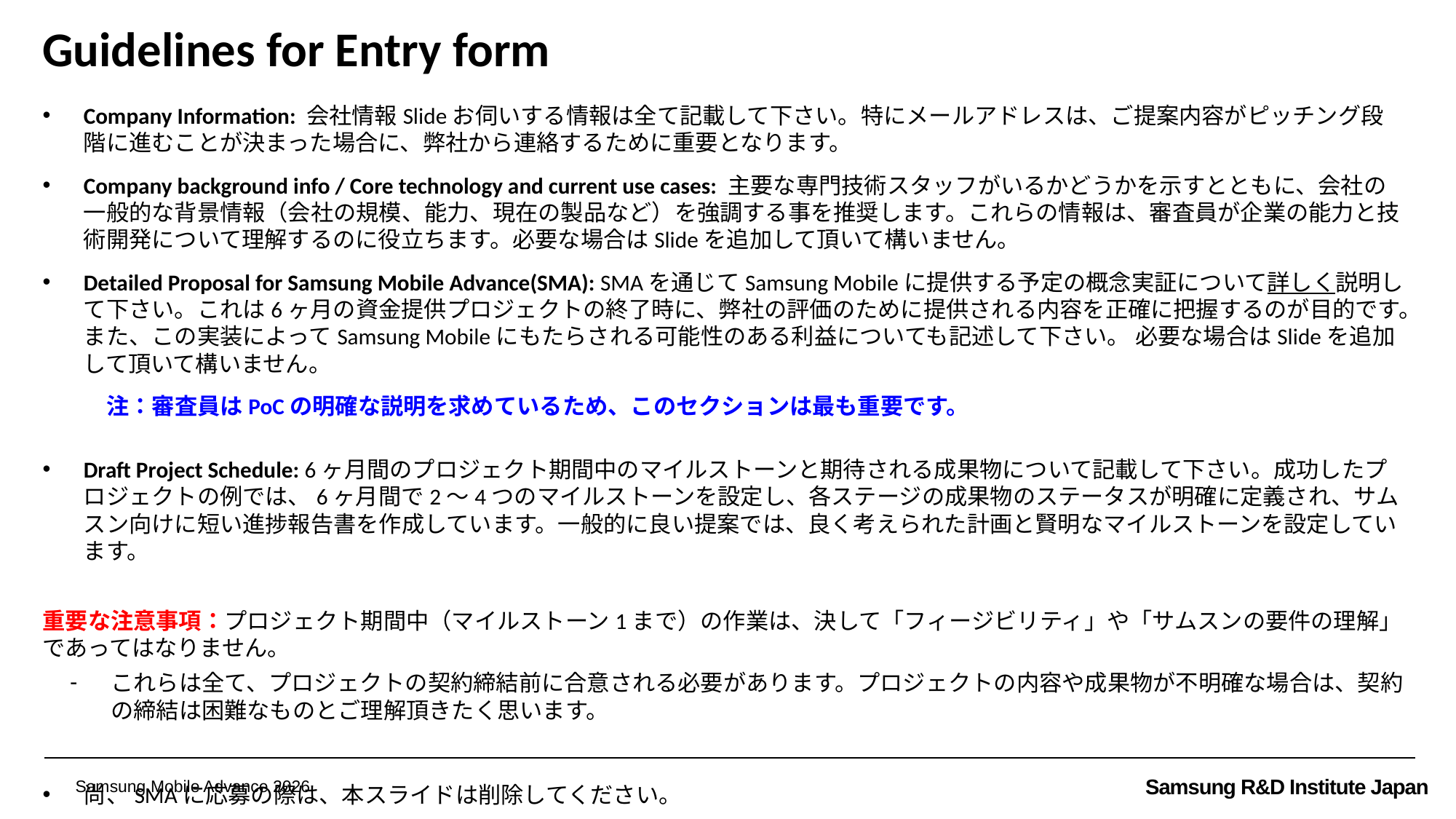

# Guidelines for Entry form
Company Information: 会社情報Slideお伺いする情報は全て記載して下さい。特にメールアドレスは、ご提案内容がピッチング段階に進むことが決まった場合に、弊社から連絡するために重要となります。
Company background info / Core technology and current use cases: 主要な専門技術スタッフがいるかどうかを示すとともに、会社の一般的な背景情報（会社の規模、能力、現在の製品など）を強調する事を推奨します。これらの情報は、審査員が企業の能力と技術開発について理解するのに役立ちます。必要な場合はSlideを追加して頂いて構いません。
Detailed Proposal for Samsung Mobile Advance(SMA): SMAを通じてSamsung Mobileに提供する予定の概念実証について詳しく説明して下さい。これは6ヶ月の資金提供プロジェクトの終了時に、弊社の評価のために提供される内容を正確に把握するのが目的です。また、この実装によってSamsung Mobileにもたらされる可能性のある利益についても記述して下さい。 必要な場合はSlideを追加して頂いて構いません。
注：審査員はPoCの明確な説明を求めているため、このセクションは最も重要です。

Draft Project Schedule: 6ヶ月間のプロジェクト期間中のマイルストーンと期待される成果物について記載して下さい。成功したプロジェクトの例では、6ヶ月間で2～4つのマイルストーンを設定し、各ステージの成果物のステータスが明確に定義され、サムスン向けに短い進捗報告書を作成しています。一般的に良い提案では、良く考えられた計画と賢明なマイルストーンを設定しています。
重要な注意事項：プロジェクト期間中（マイルストーン1まで）の作業は、決して「フィージビリティ」や「サムスンの要件の理解」であってはなりません。
これらは全て、プロジェクトの契約締結前に合意される必要があります。プロジェクトの内容や成果物が不明確な場合は、契約の締結は困難なものとご理解頂きたく思います。

尚、SMAに応募の際は、本スライドは削除してください。